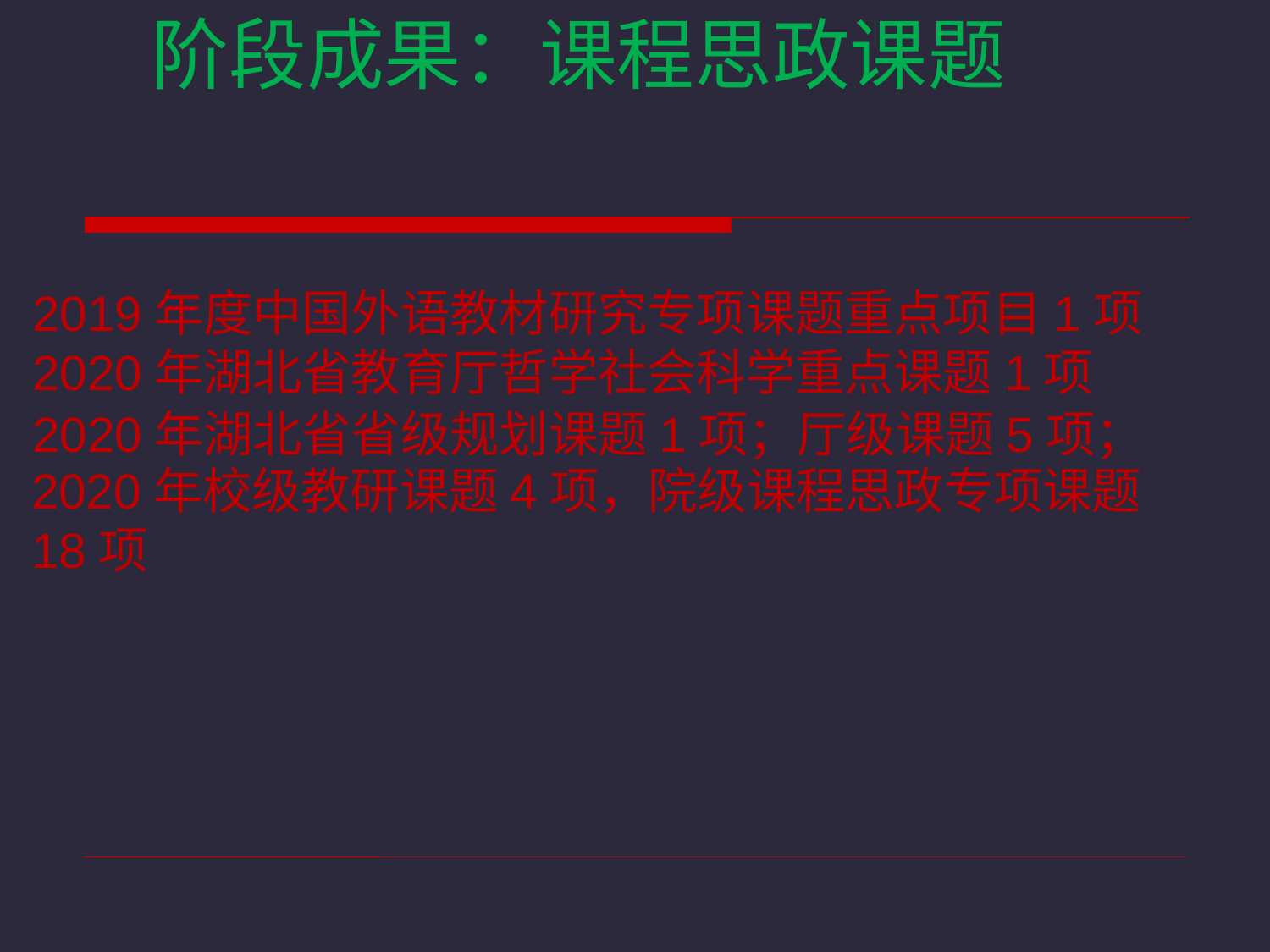

阶段成果：课程思政课题

2019年度中国外语教材研究专项课题重点项目1项
2020年湖北省教育厅哲学社会科学重点课题1项
2020年湖北省省级规划课题1项；厅级课题5项；
2020年校级教研课题4项，院级课程思政专项课题18项